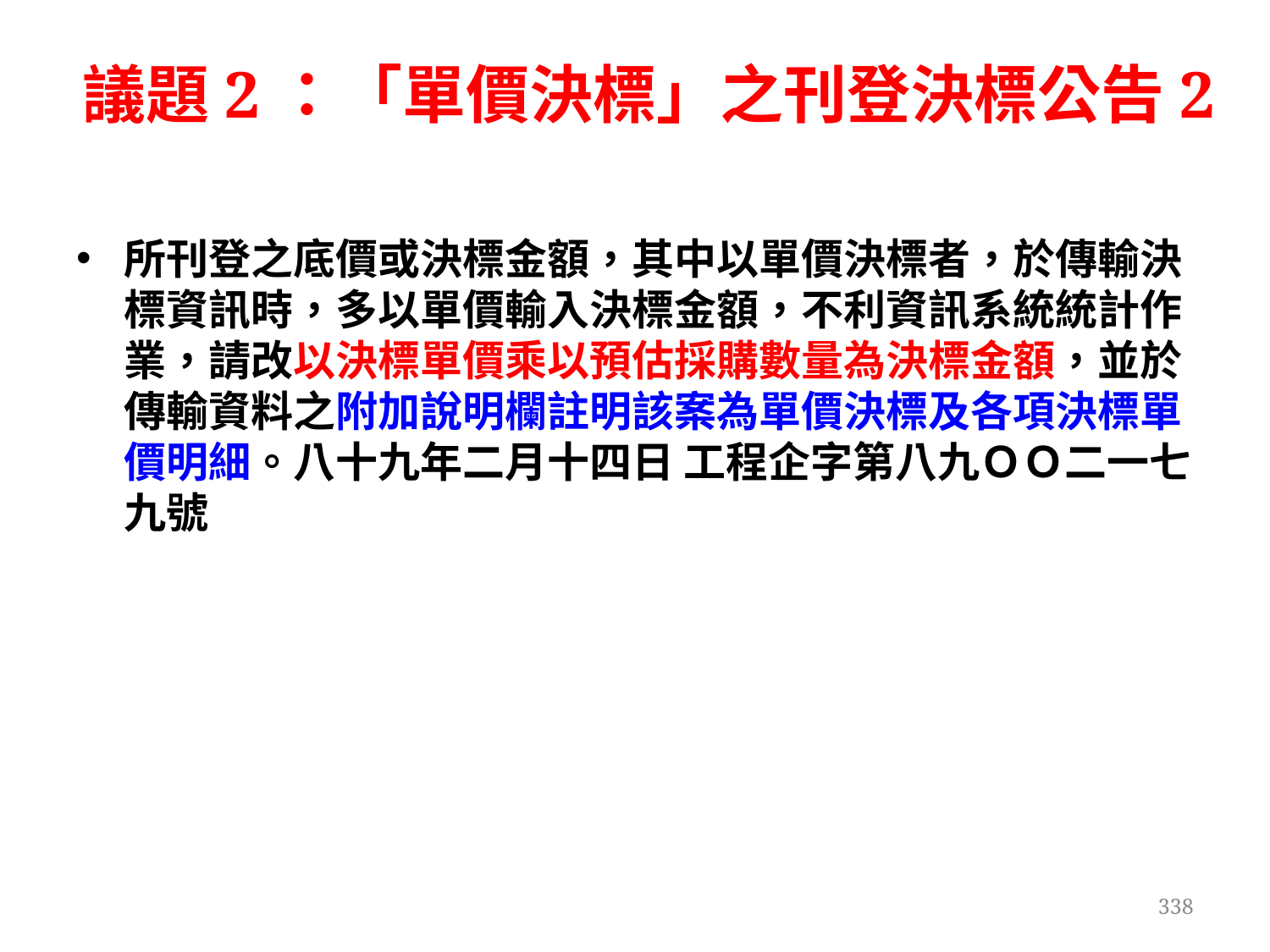

# 議題2：「單價決標」之刊登決標公告2
所刊登之底價或決標金額，其中以單價決標者，於傳輸決標資訊時，多以單價輸入決標金額，不利資訊系統統計作業，請改以決標單價乘以預估採購數量為決標金額，並於傳輸資料之附加說明欄註明該案為單價決標及各項決標單價明細。八十九年二月十四日 工程企字第八九ＯＯ二一七九號

338